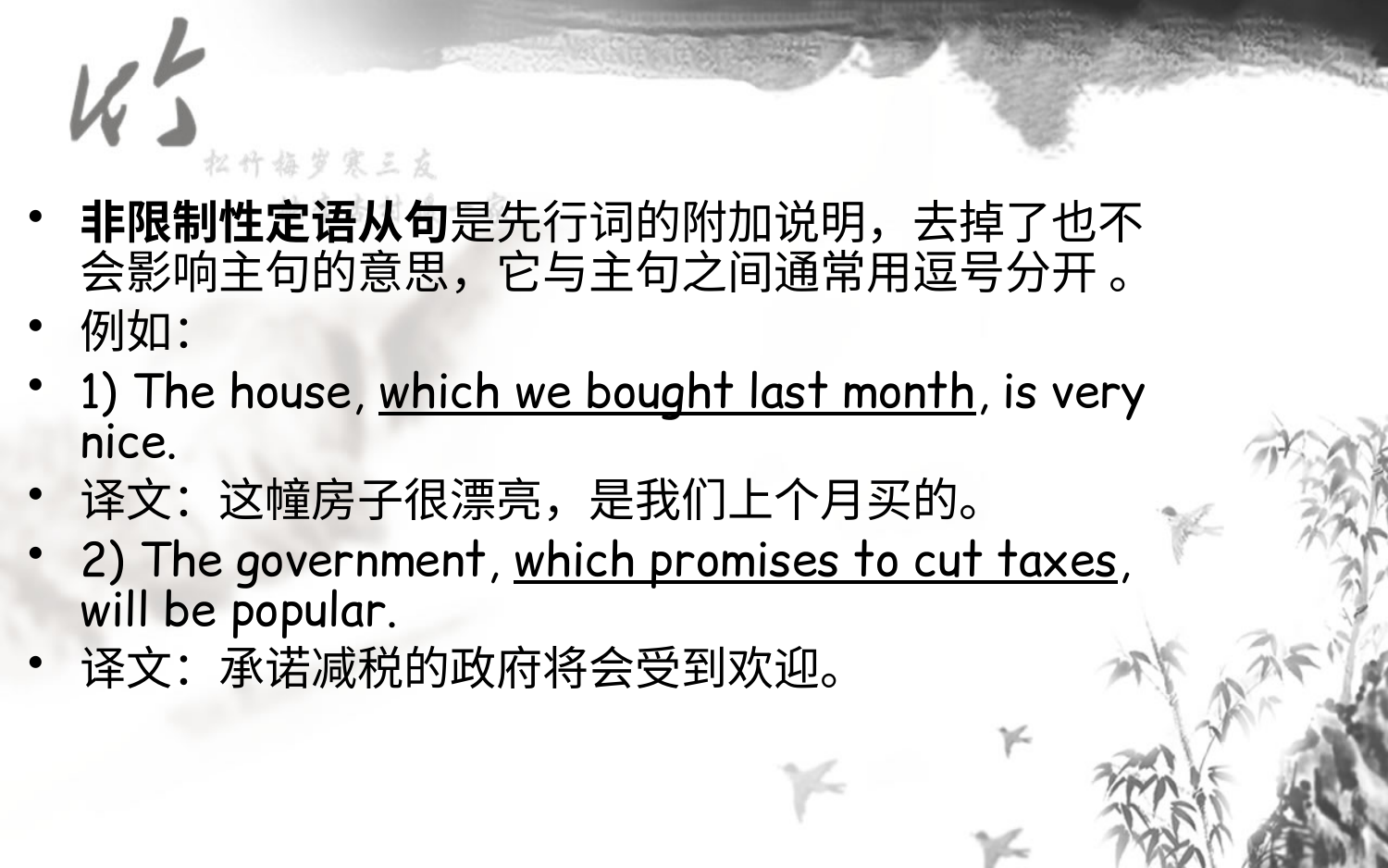

非限制性定语从句是先行词的附加说明，去掉了也不会影响主句的意思，它与主句之间通常用逗号分开 。
例如：
1) The house, which we bought last month, is very nice.
译文：这幢房子很漂亮，是我们上个月买的。
2) The government, which promises to cut taxes, will be popular.
译文：承诺减税的政府将会受到欢迎。